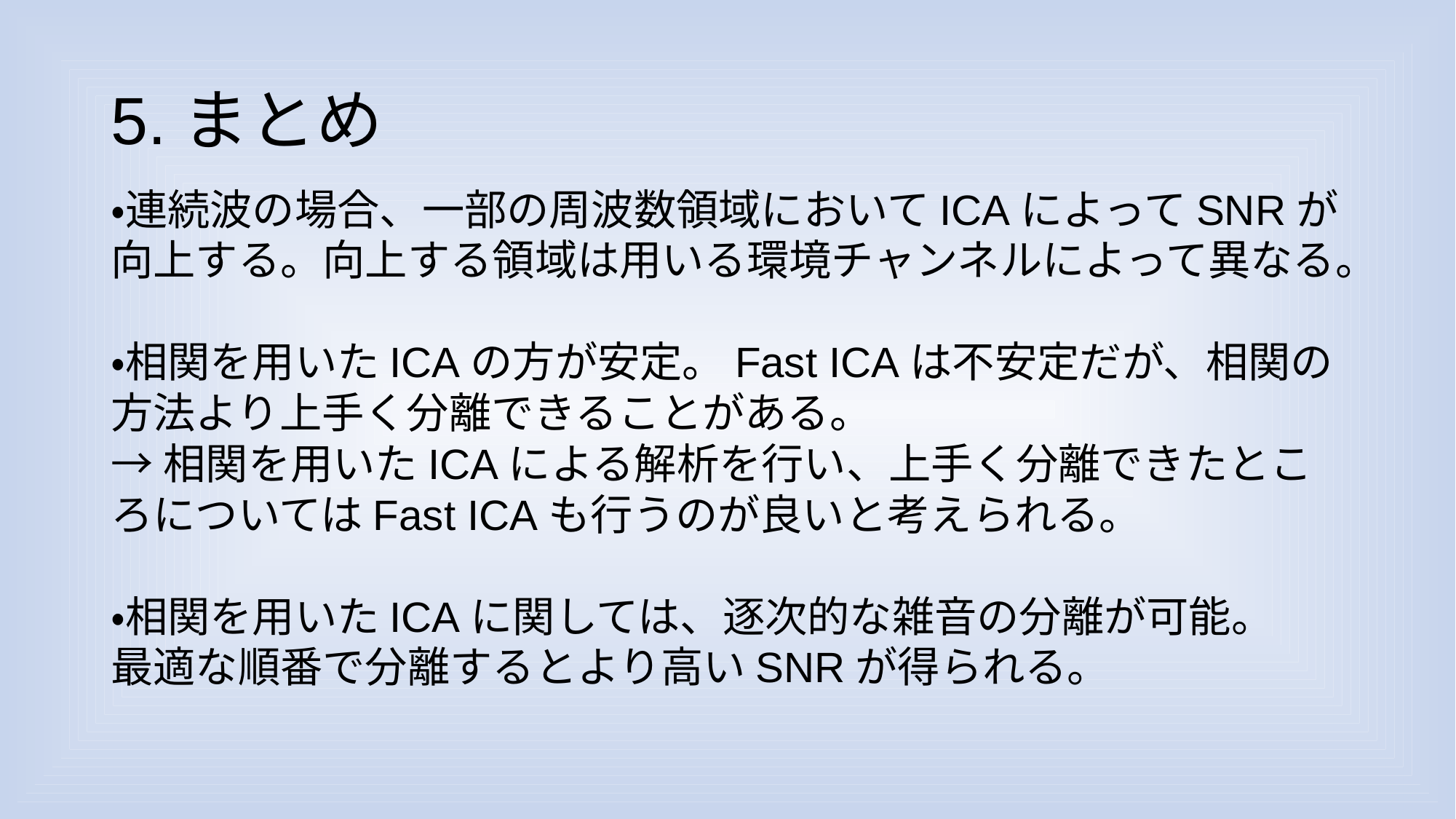

# 5.まとめ
・連続波の場合、一部の周波数領域においてICAによってSNRが向上する。向上する領域は用いる環境チャンネルによって異なる。

・相関を用いたICAの方が安定。Fast ICAは不安定だが、相関の方法より上手く分離できることがある。
→相関を用いたICAによる解析を行い、上手く分離できたところについてはFast ICAも行うのが良いと考えられる。

・相関を用いたICAに関しては、逐次的な雑音の分離が可能。
最適な順番で分離するとより高いSNRが得られる。